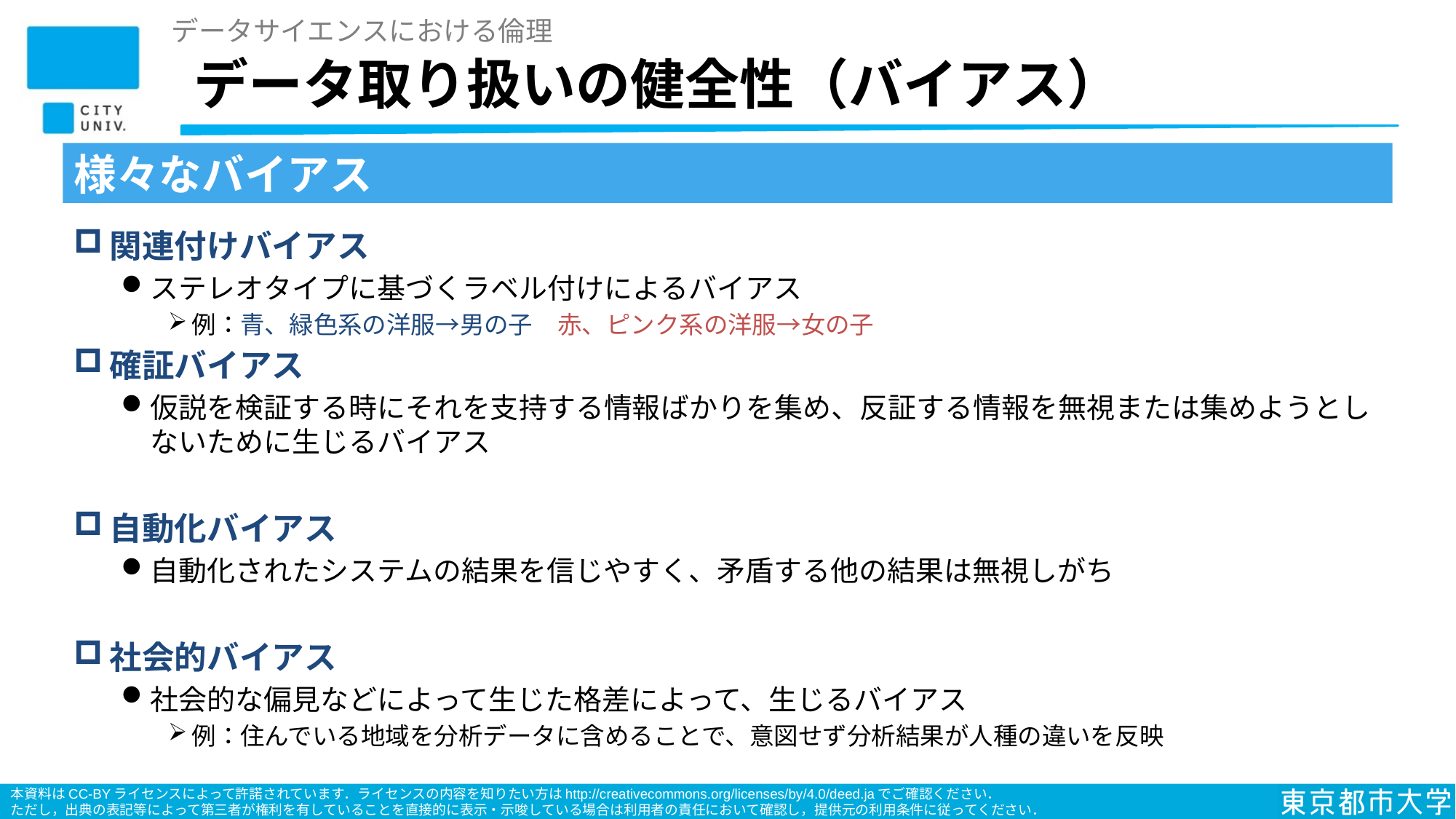

データサイエンスにおける倫理
# データ取り扱いの健全性（バイアス）
様々なバイアス
関連付けバイアス
ステレオタイプに基づくラベル付けによるバイアス
例：青、緑色系の洋服→男の子　赤、ピンク系の洋服→女の子
確証バイアス
仮説を検証する時にそれを支持する情報ばかりを集め、反証する情報を無視または集めようとしないために生じるバイアス

自動化バイアス
自動化されたシステムの結果を信じやすく、矛盾する他の結果は無視しがち

社会的バイアス
社会的な偏見などによって生じた格差によって、生じるバイアス
例：住んでいる地域を分析データに含めることで、意図せず分析結果が人種の違いを反映